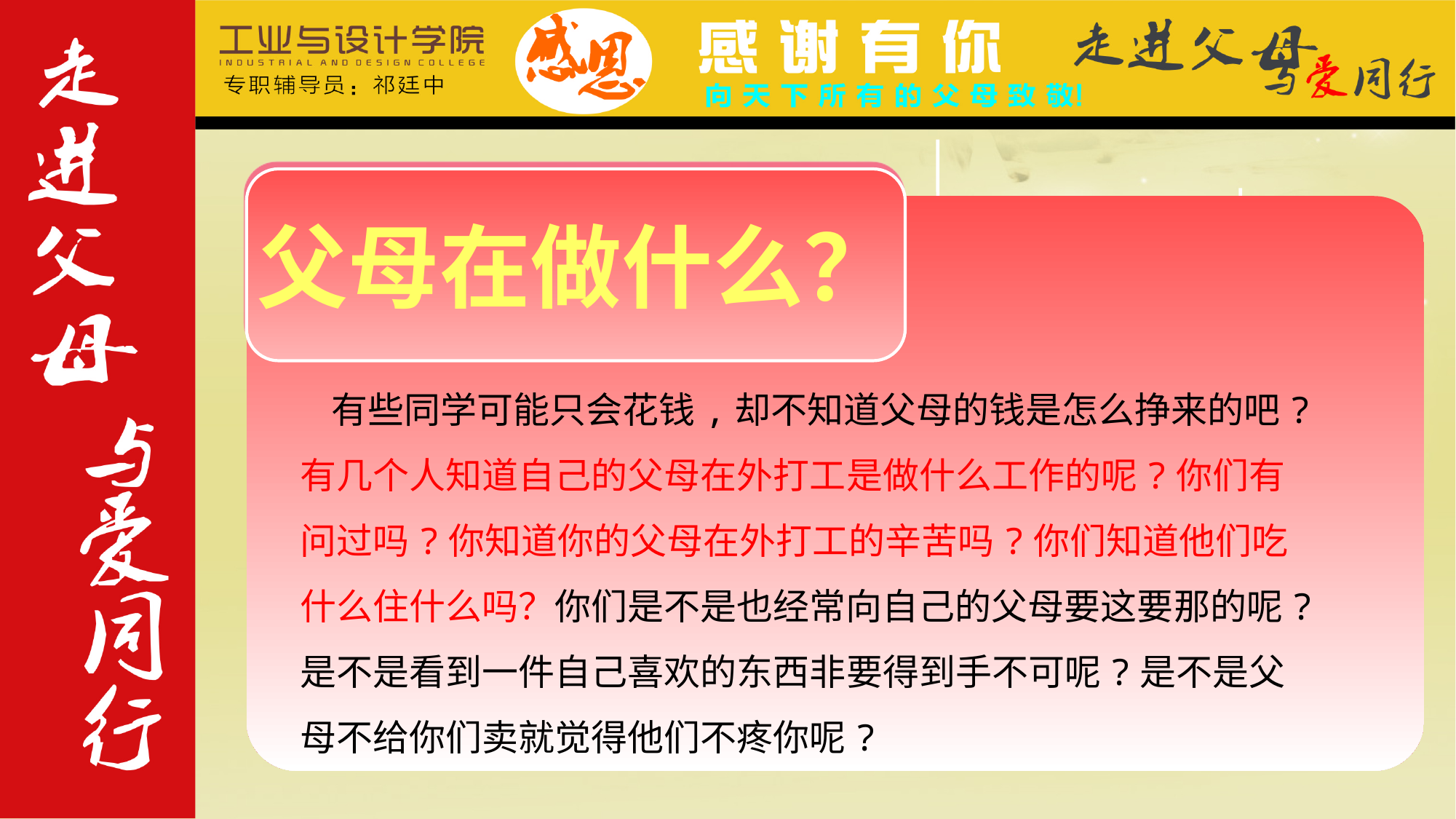

父母在做什么？

    有些同学可能只会花钱,却不知道父母的钱是怎么挣来的吧?有几个人知道自己的父母在外打工是做什么工作的呢?你们有问过吗?你知道你的父母在外打工的辛苦吗?你们知道他们吃什么住什么吗？你们是不是也经常向自己的父母要这要那的呢?是不是看到一件自己喜欢的东西非要得到手不可呢?是不是父母不给你们卖就觉得他们不疼你呢?